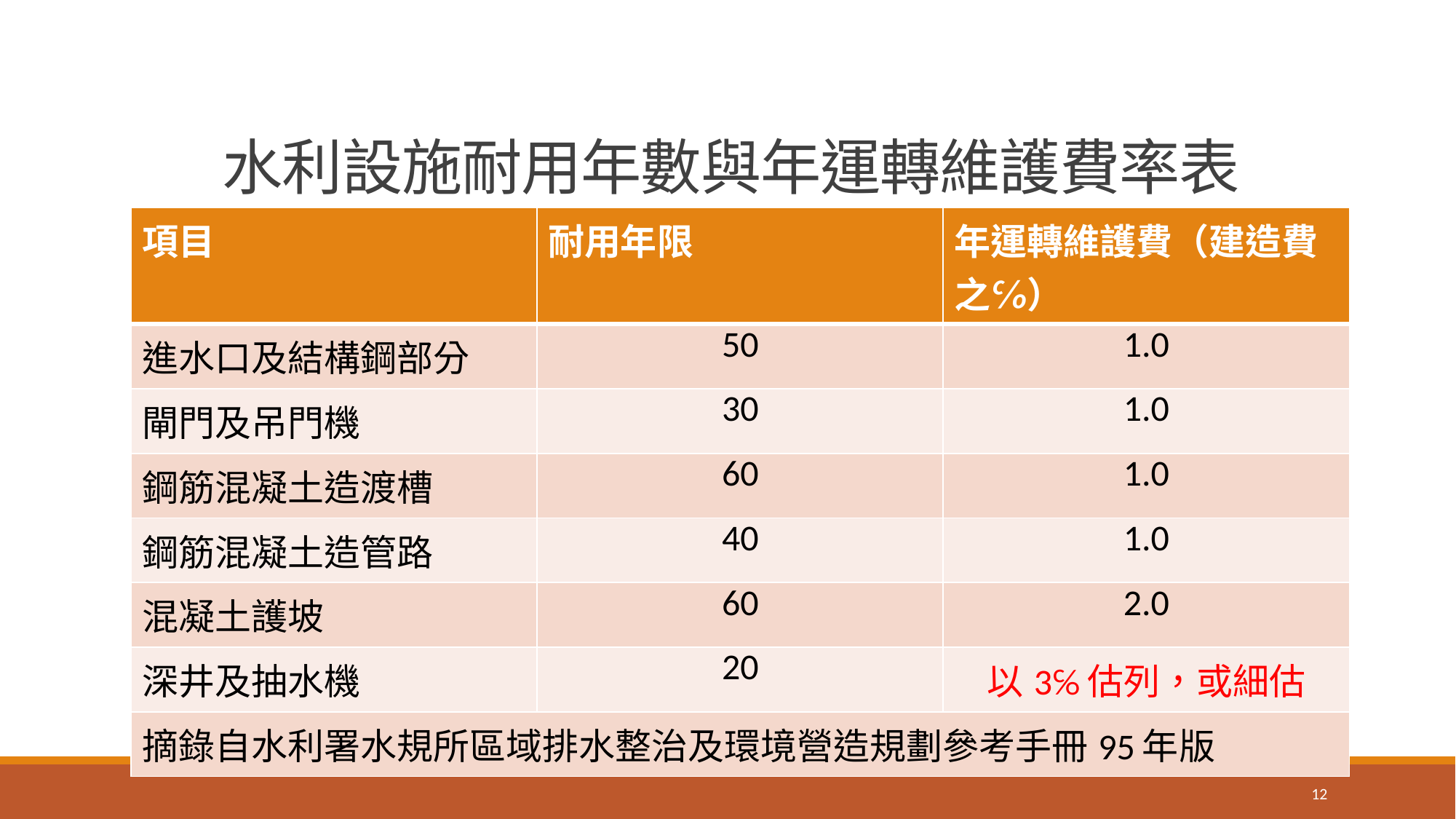

# 水利設施耐用年數與年運轉維護費率表
| 項目 | 耐用年限 | 年運轉維護費（建造費之℅） |
| --- | --- | --- |
| 進水口及結構鋼部分 | 50 | 1.0 |
| 閘門及吊門機 | 30 | 1.0 |
| 鋼筋混凝土造渡槽 | 60 | 1.0 |
| 鋼筋混凝土造管路 | 40 | 1.0 |
| 混凝土護坡 | 60 | 2.0 |
| 深井及抽水機 | 20 | 以3℅估列，或細估 |
| 摘錄自水利署水規所區域排水整治及環境營造規劃參考手冊95年版 |  |  |
12